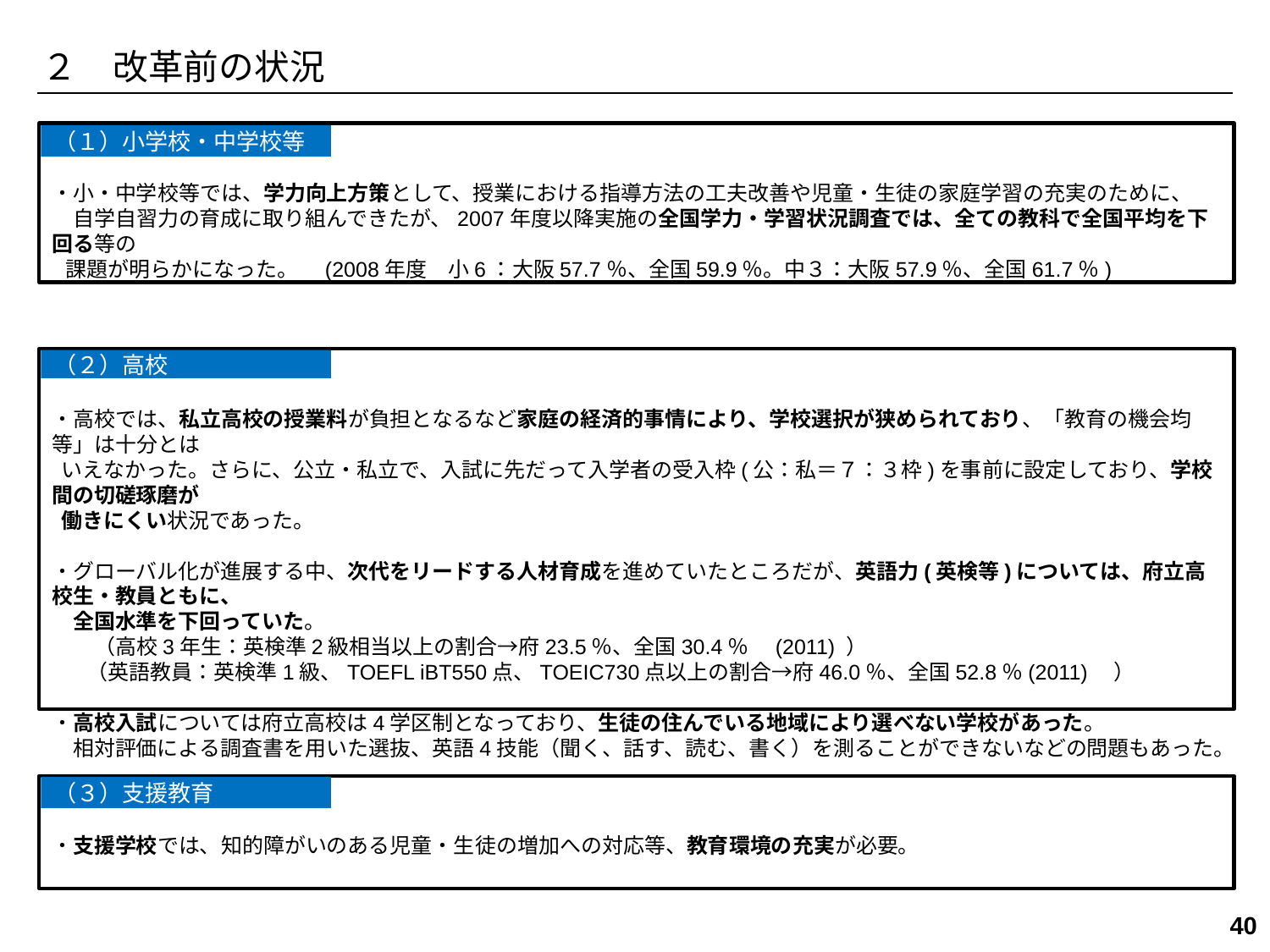

２　改革前の状況

・小・中学校等では、学力向上方策として、授業における指導方法の工夫改善や児童・生徒の家庭学習の充実のために、
　自学自習力の育成に取り組んできたが、2007年度以降実施の全国学力・学習状況調査では、全ての教科で全国平均を下回る等の
  課題が明らかになった。　(2008年度　小6：大阪57.7％、全国59.9％。中３：大阪57.9％、全国61.7％)
（１）小学校・中学校等

・高校では、私立高校の授業料が負担となるなど家庭の経済的事情により、学校選択が狭められており、「教育の機会均等」は十分とは
 いえなかった。さらに、公立・私立で、入試に先だって入学者の受入枠(公：私＝７：３枠)を事前に設定しており、学校間の切磋琢磨が
 働きにくい状況であった。

・グローバル化が進展する中、次代をリードする人材育成を進めていたところだが、英語力(英検等)については、府立高校生・教員ともに、
　全国水準を下回っていた。
　　（高校3年生：英検準2級相当以上の割合→府23.5％、全国30.4％　(2011) ）
  　（英語教員：英検準1級、TOEFL iBT550点、TOEIC730点以上の割合→府46.0％、全国52.8％(2011)　）

・高校入試については府立高校は4学区制となっており、生徒の住んでいる地域により選べない学校があった。
　相対評価による調査書を用いた選抜、英語4技能（聞く、話す、読む、書く）を測ることができないなどの問題もあった。
（２）高校

・支援学校では、知的障がいのある児童・生徒の増加への対応等、教育環境の充実が必要。
（３）支援教育
40